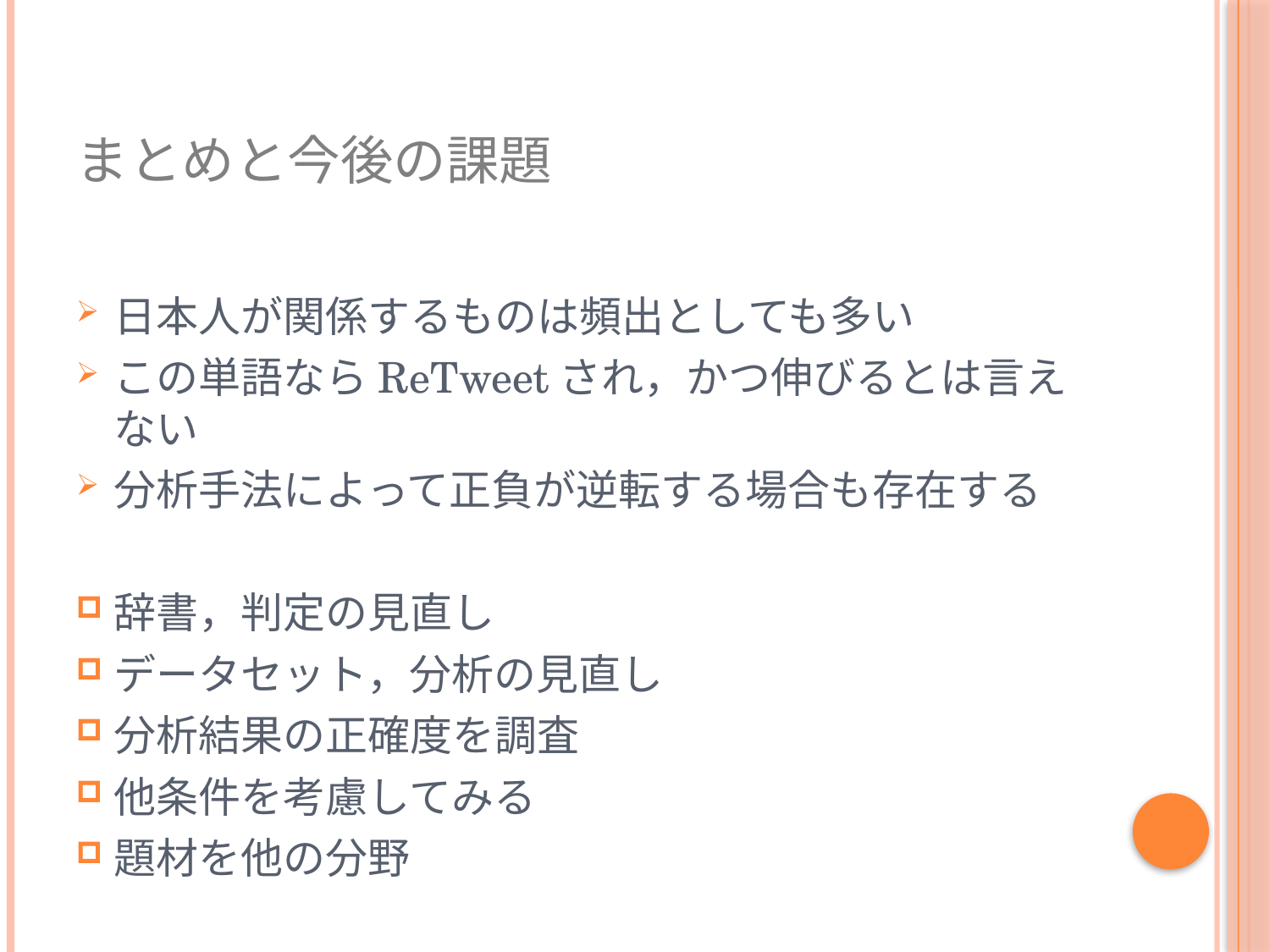

# まとめと今後の課題

日本人が関係するものは頻出としても多い
この単語ならReTweetされ，かつ伸びるとは言えない
分析手法によって正負が逆転する場合も存在する

辞書，判定の見直し
データセット，分析の見直し
分析結果の正確度を調査
他条件を考慮してみる
題材を他の分野